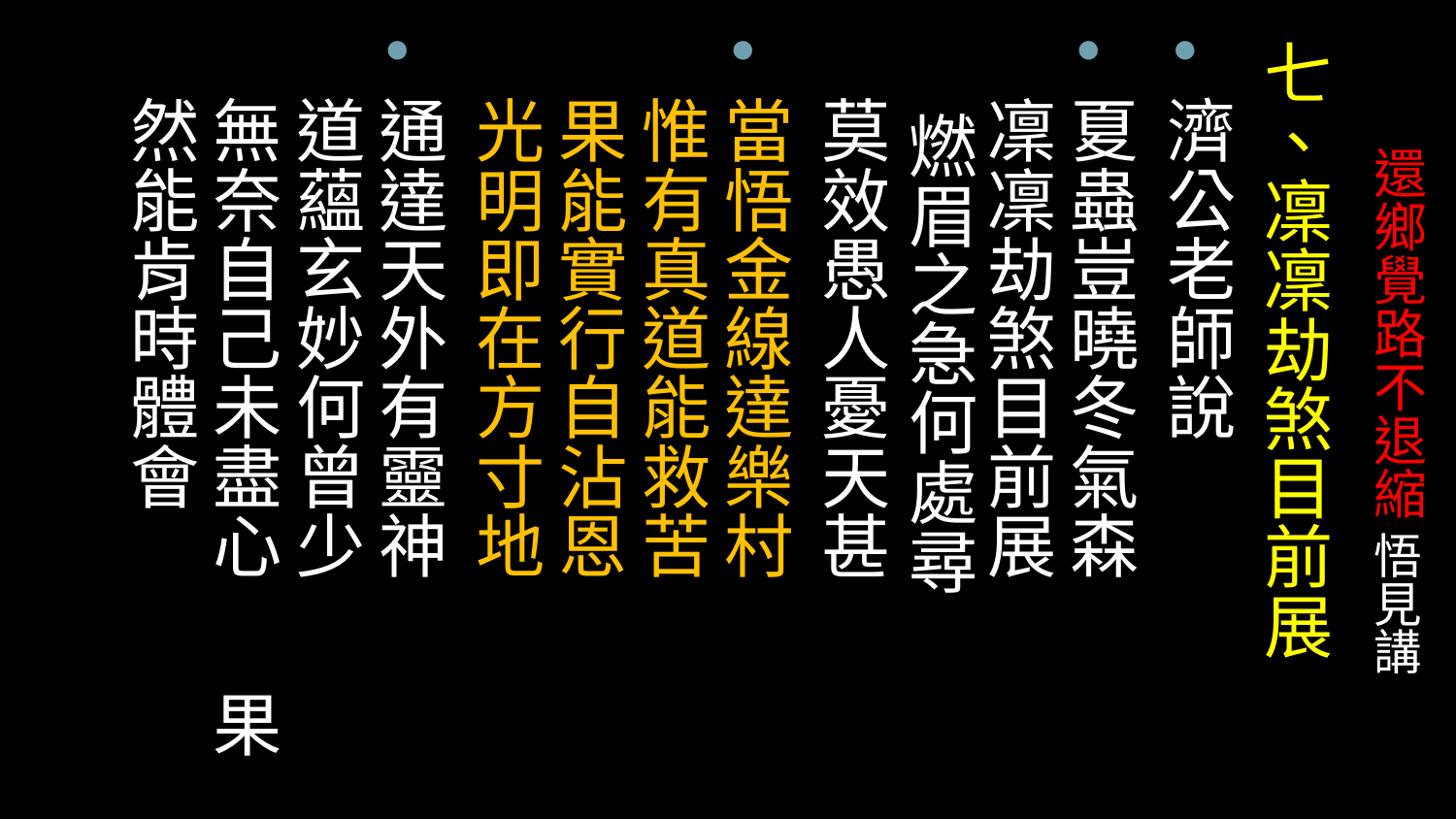

七、凜凜劫煞目前展
濟公老師說
夏蟲豈曉冬氣森
凜凜劫煞目前展　          燃眉之急何處尋　        莫效愚人憂天甚
當悟金線達樂村　         惟有真道能救苦　        果能實行自沾恩
光明即在方寸地
通達天外有靈神　        道蘊玄妙何曾少
無奈自己未盡心       果然能肯時體會

# 還鄉覺路不退縮 悟見講